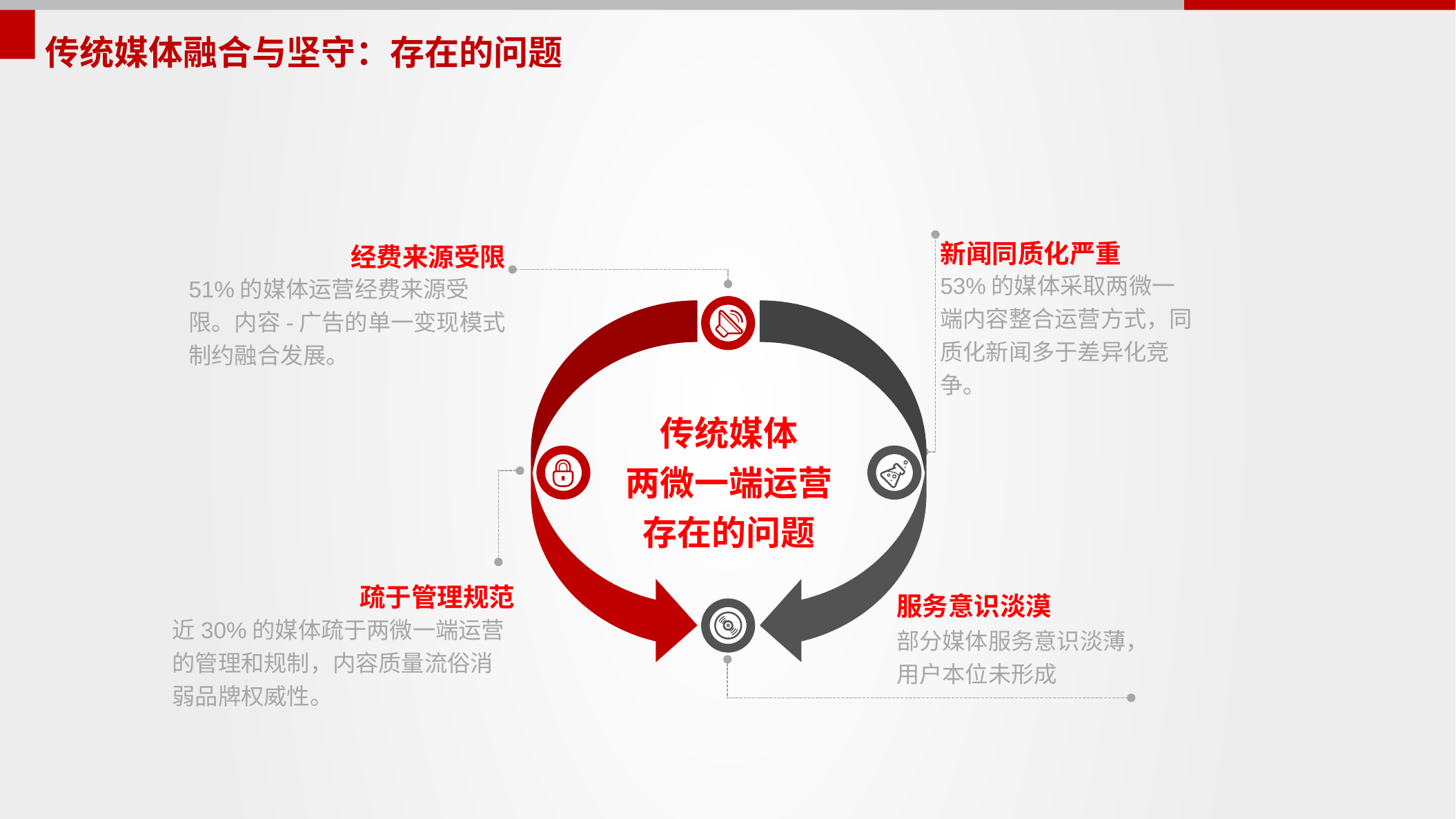

传统媒体融合与坚守：存在的问题

新闻同质化严重
53%的媒体采取两微一端内容整合运营方式，同质化新闻多于差异化竞争。
经费来源受限
51%的媒体运营经费来源受限。内容-广告的单一变现模式制约融合发展。

传统媒体
两微一端运营
存在的问题

疏于管理规范
近30%的媒体疏于两微一端运营的管理和规制，内容质量流俗消弱品牌权威性。
服务意识淡漠
部分媒体服务意识淡薄，用户本位未形成